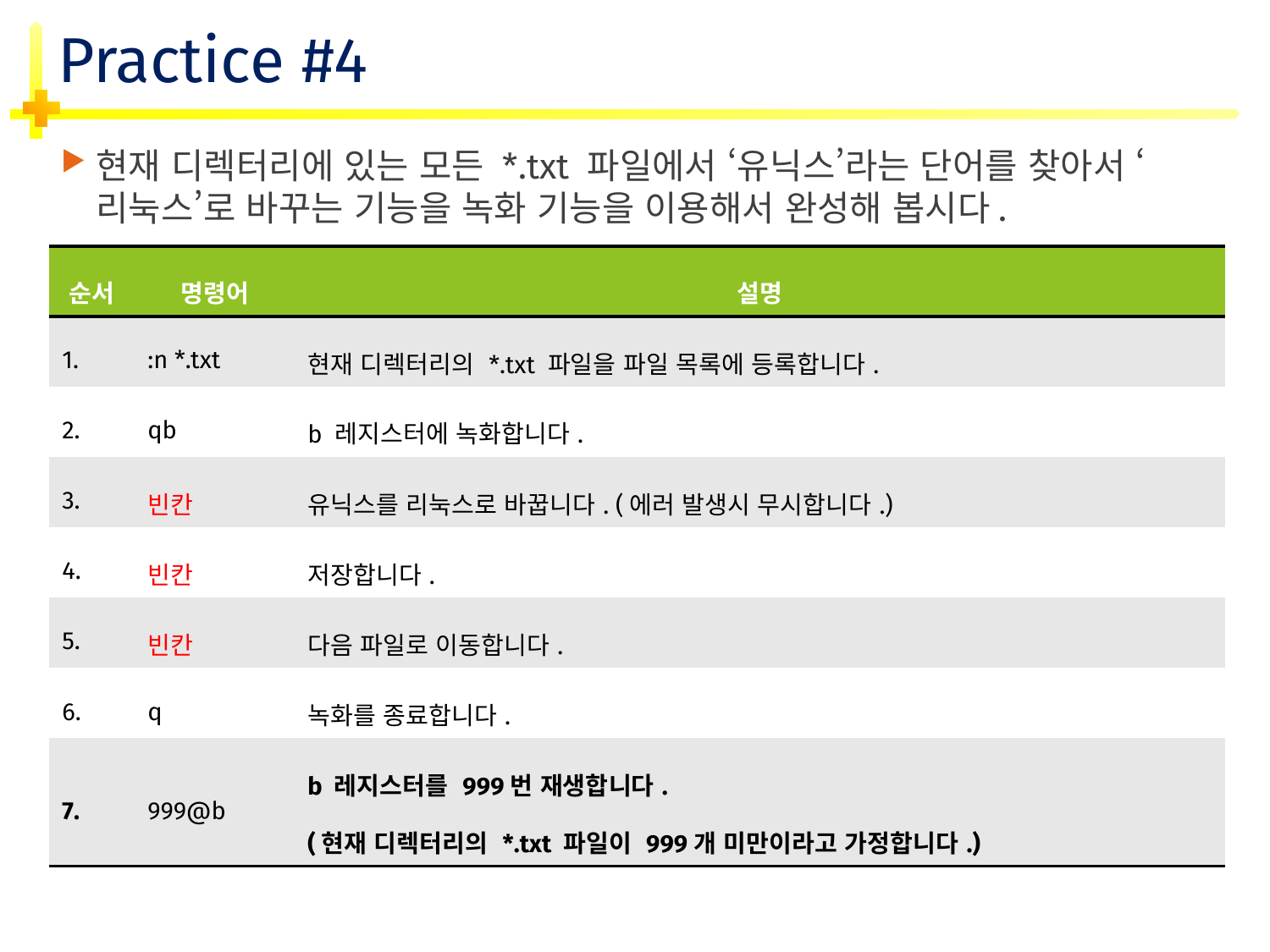

# Practice #4
현재 디렉터리에 있는 모든 *.txt 파일에서 ‘유닉스’라는 단어를 찾아서 ‘리눅스’로 바꾸는 기능을 녹화 기능을 이용해서 완성해 봅시다.
| 순서 | 명령어 | 설명 |
| --- | --- | --- |
| 1. | :n \*.txt | 현재 디렉터리의 \*.txt 파일을 파일 목록에 등록합니다. |
| 2. | qb | b 레지스터에 녹화합니다. |
| 3. | 빈칸 | 유닉스를 리눅스로 바꿉니다. (에러 발생시 무시합니다.) |
| 4. | 빈칸 | 저장합니다. |
| 5. | 빈칸 | 다음 파일로 이동합니다. |
| 6. | q | 녹화를 종료합니다. |
| 7. | 999@b | b 레지스터를 999번 재생합니다. (현재 디렉터리의 \*.txt 파일이 999개 미만이라고 가정합니다.) |